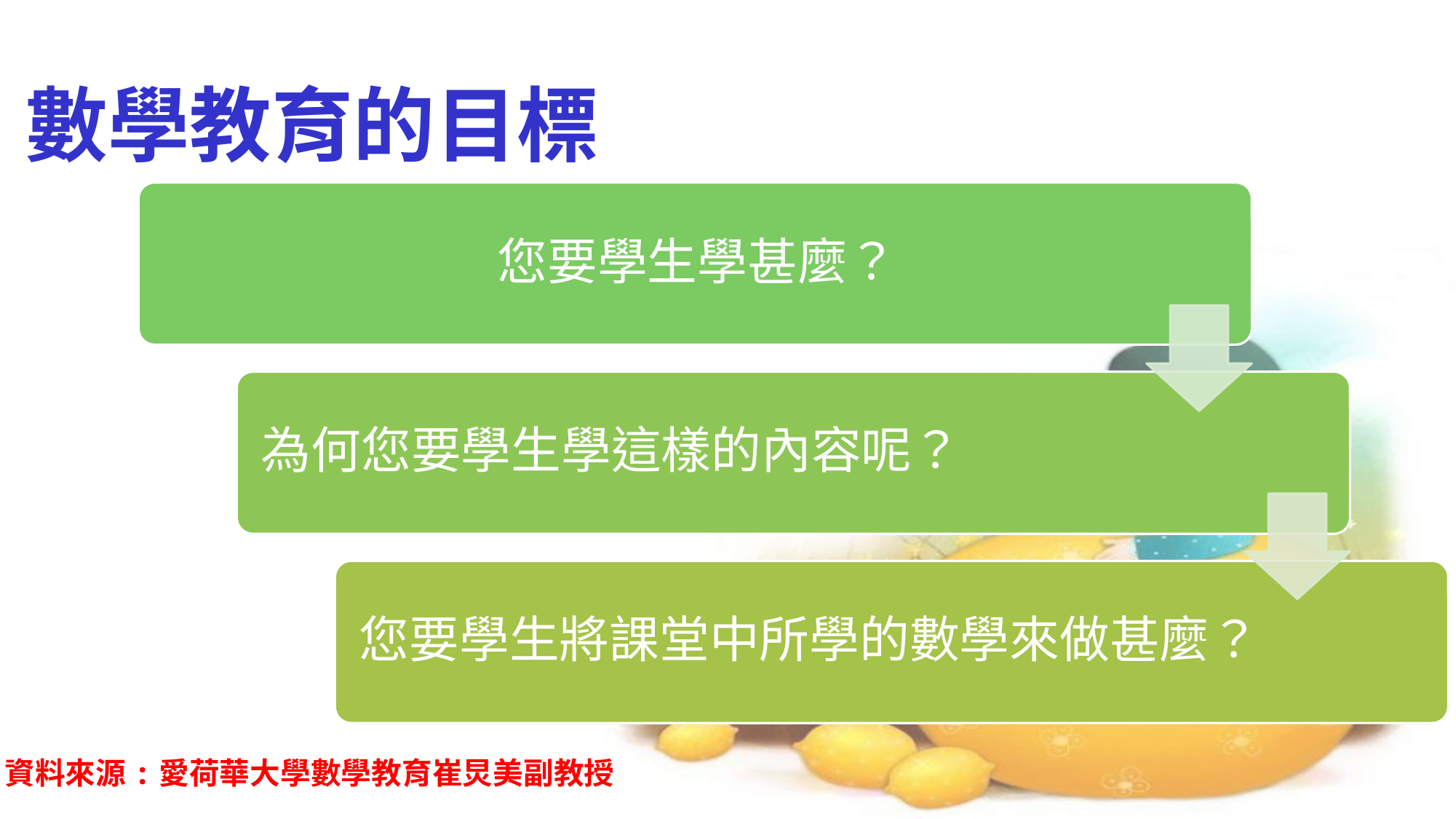

數學教育的目標
您要學生學甚麼？
為何您要學生學這樣的內容呢？
您要學生將課堂中所學的數學來做甚麼？

資料來源:愛荷華大學數學教育崔炅美副教授